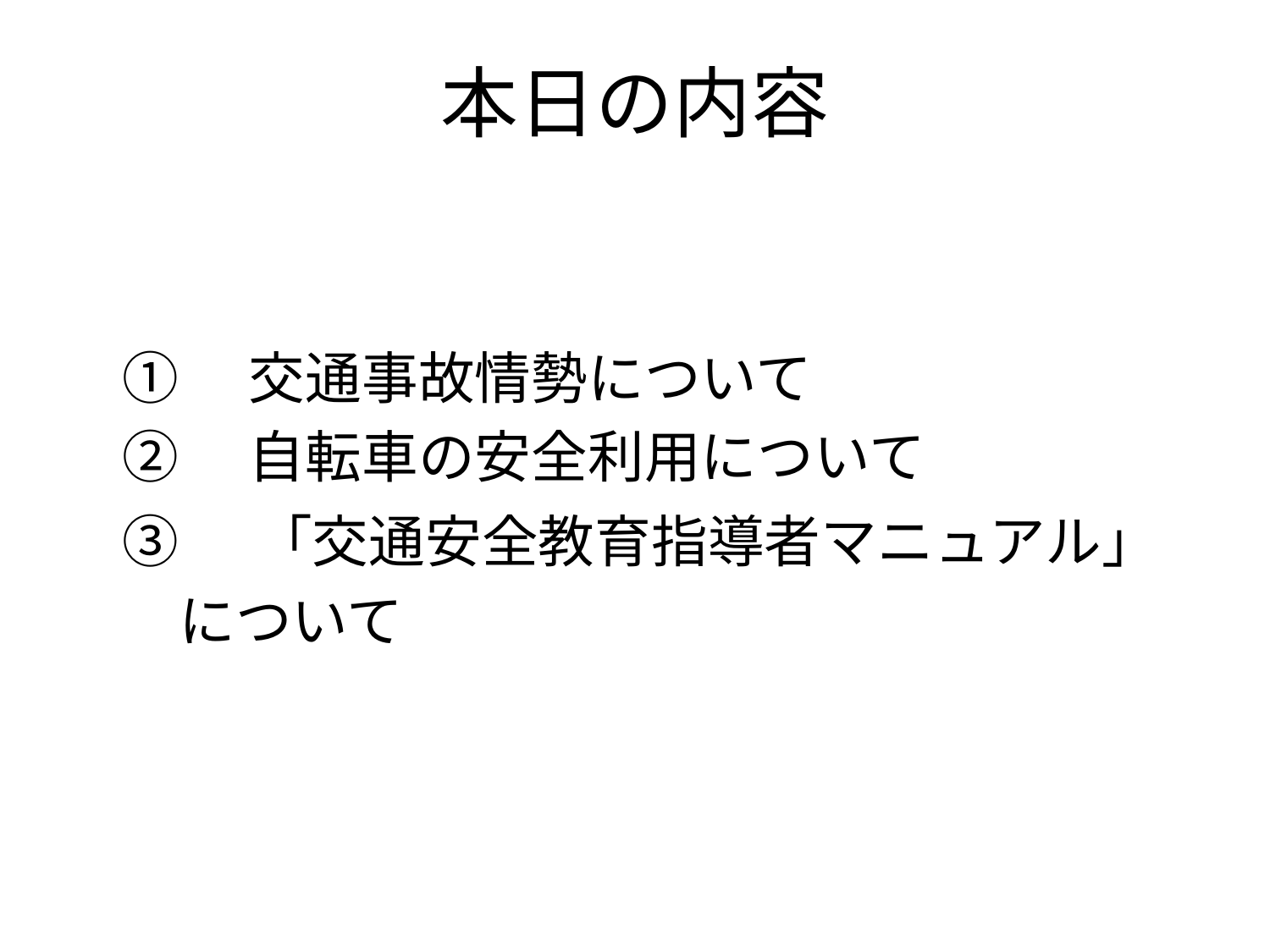

# 本日の内容
①　交通事故情勢について
②　自転車の安全利用について
③　「交通安全教育指導者マニュアル」
　について